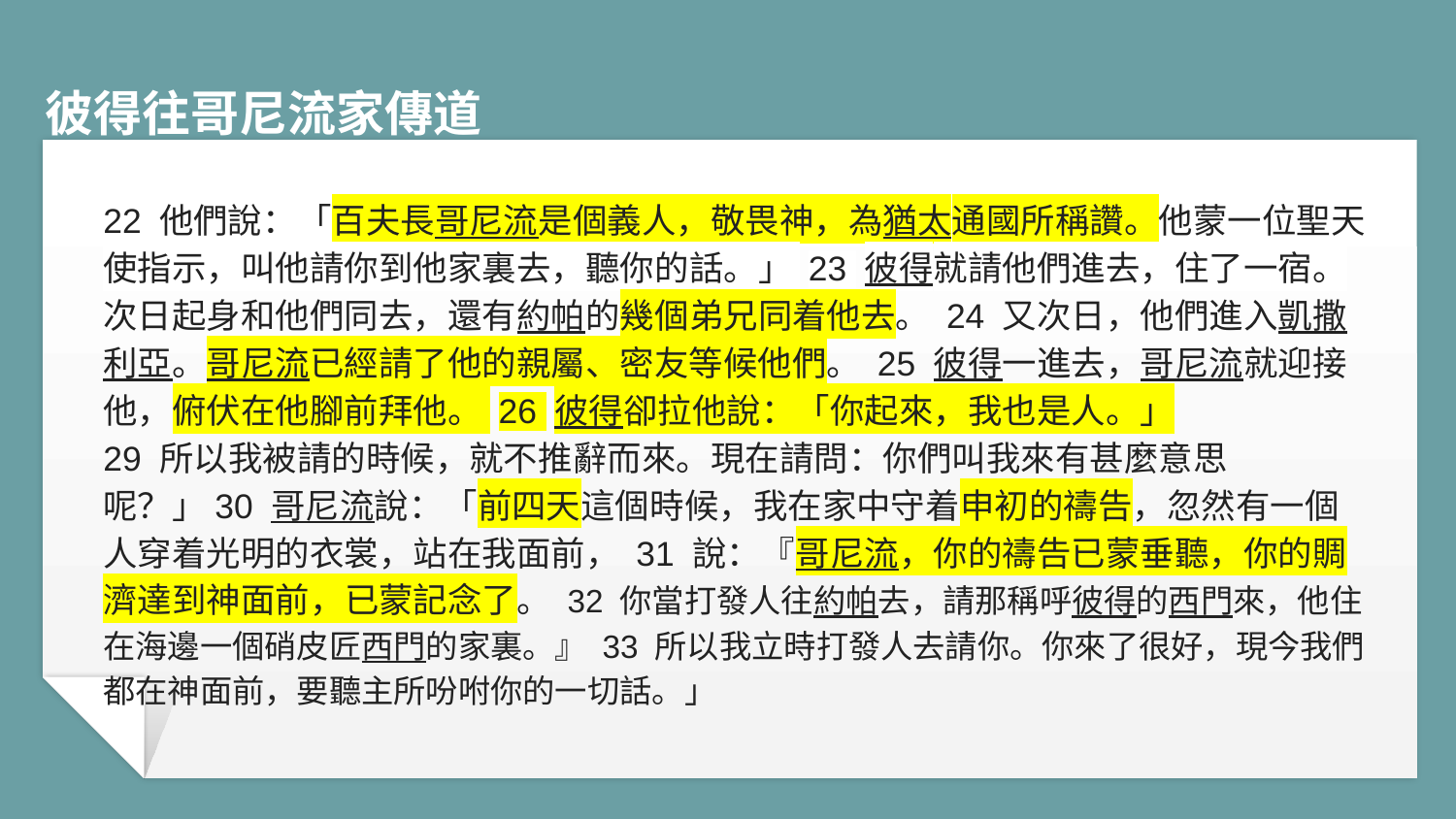

# 彼得往哥尼流家傳道
22 他們說：「百夫長哥尼流是個義人，敬畏神，為猶太通國所稱讚。他蒙一位聖天使指示，叫他請你到他家裏去，聽你的話。」 23 彼得就請他們進去，住了一宿。
次日起身和他們同去，還有約帕的幾個弟兄同着他去。 24 又次日，他們進入凱撒利亞。哥尼流已經請了他的親屬、密友等候他們。 25 彼得一進去，哥尼流就迎接他，俯伏在他腳前拜他。 26 彼得卻拉他說：「你起來，我也是人。」
29 所以我被請的時候，就不推辭而來。現在請問：你們叫我來有甚麼意思呢？」30 哥尼流說：「前四天這個時候，我在家中守着申初的禱告，忽然有一個人穿着光明的衣裳，站在我面前， 31 說：『哥尼流，你的禱告已蒙垂聽，你的賙濟達到神面前，已蒙記念了。 32 你當打發人往約帕去，請那稱呼彼得的西門來，他住在海邊一個硝皮匠西門的家裏。』 33 所以我立時打發人去請你。你來了很好，現今我們都在神面前，要聽主所吩咐你的一切話。」